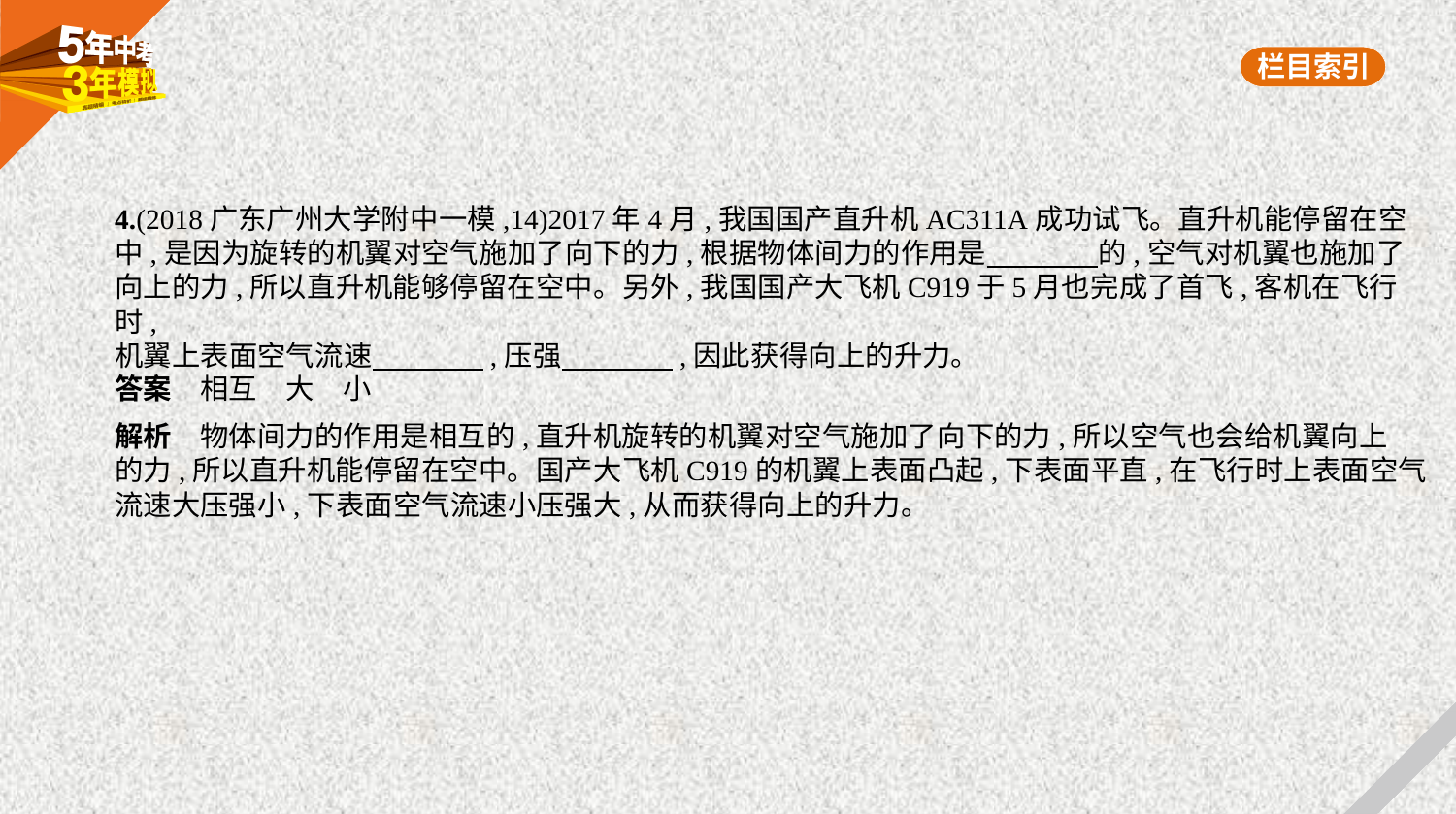

4.(2018广东广州大学附中一模,14)2017年4月,我国国产直升机AC311A成功试飞。直升机能停留在空
中,是因为旋转的机翼对空气施加了向下的力,根据物体间力的作用是　　　    的,空气对机翼也施加了
向上的力,所以直升机能够停留在空中。另外,我国国产大飞机C919于5月也完成了首飞,客机在飞行时,
机翼上表面空气流速　　　    ,压强　　　    ,因此获得向上的升力。
答案　相互　大　小
解析　物体间力的作用是相互的,直升机旋转的机翼对空气施加了向下的力,所以空气也会给机翼向上
的力,所以直升机能停留在空中。国产大飞机C919的机翼上表面凸起,下表面平直,在飞行时上表面空气
流速大压强小,下表面空气流速小压强大,从而获得向上的升力。